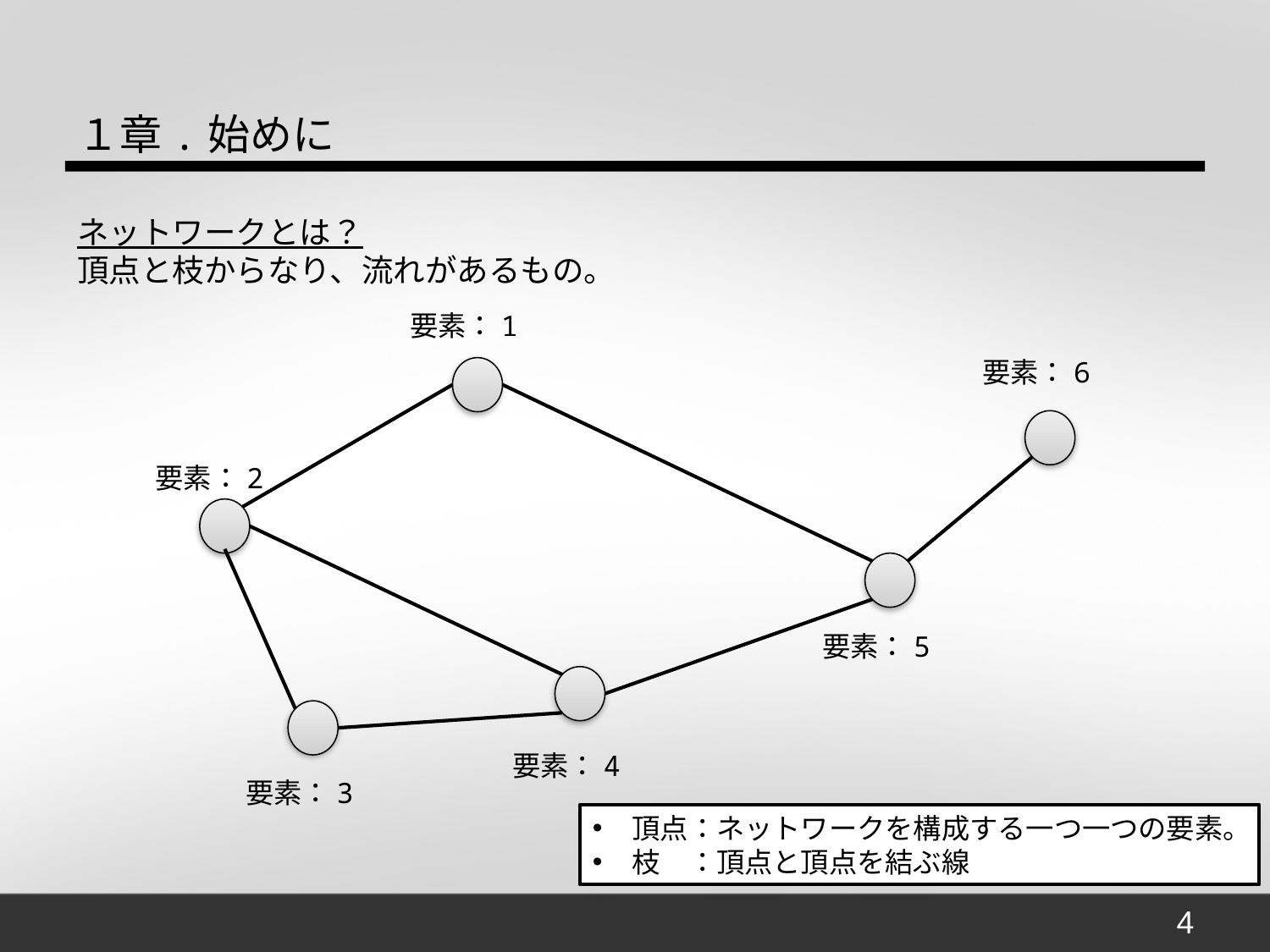

１章.始めに
ネットワークとは？
頂点と枝からなり、流れがあるもの。
要素：1
要素：6

要素：2

要素：5

要素：4
要素：3
頂点：ネットワークを構成する一つ一つの要素。
枝　：頂点と頂点を結ぶ線
4